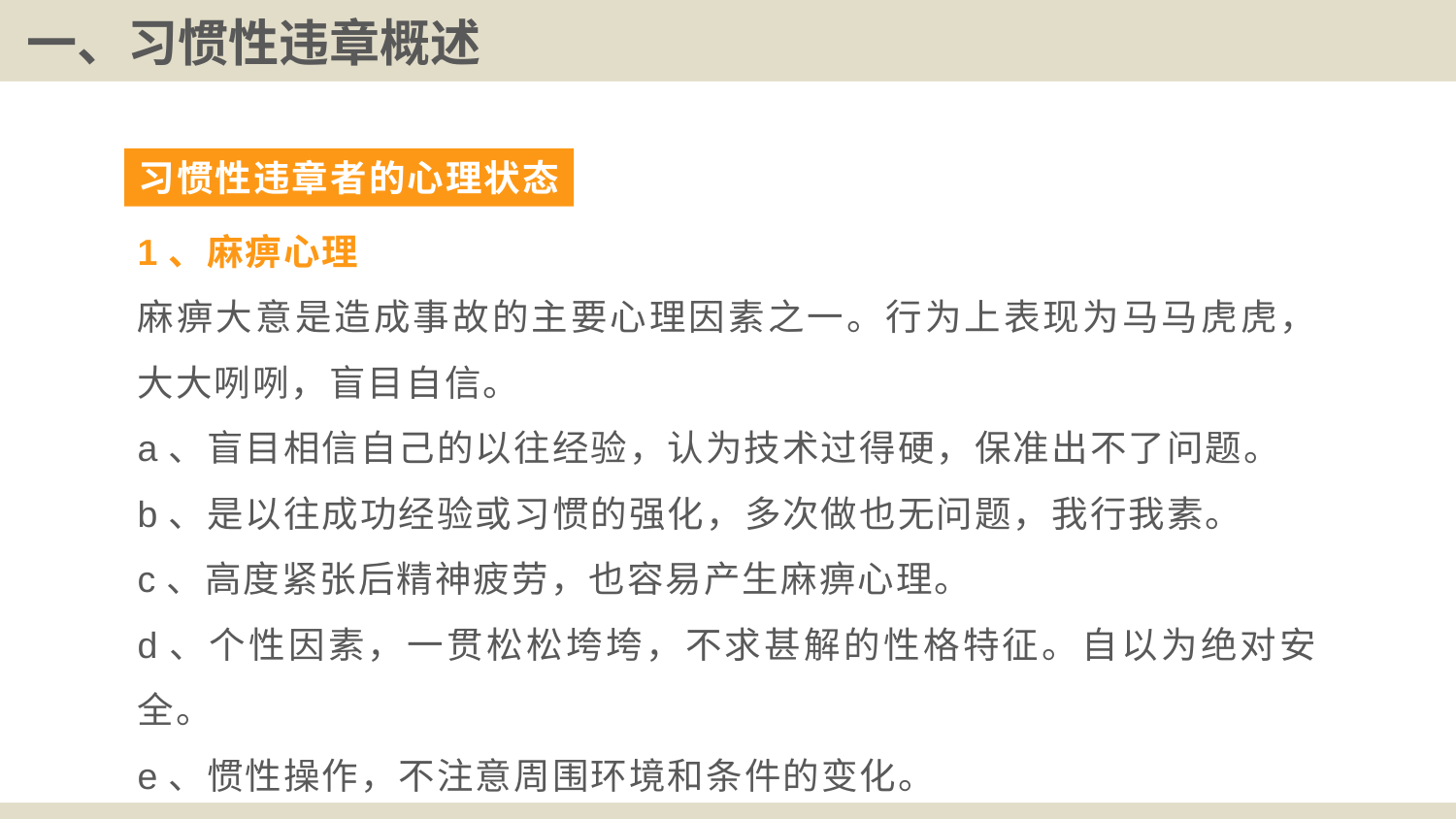

# 一、习惯性违章概述
习惯性违章者的心理状态
1、麻痹心理
麻痹大意是造成事故的主要心理因素之一。行为上表现为马马虎虎，大大咧咧，盲目自信。
a、盲目相信自己的以往经验，认为技术过得硬，保准出不了问题。
b、是以往成功经验或习惯的强化，多次做也无问题，我行我素。
c、高度紧张后精神疲劳，也容易产生麻痹心理。
d、个性因素，一贯松松垮垮，不求甚解的性格特征。自以为绝对安全。
e、惯性操作，不注意周围环境和条件的变化。